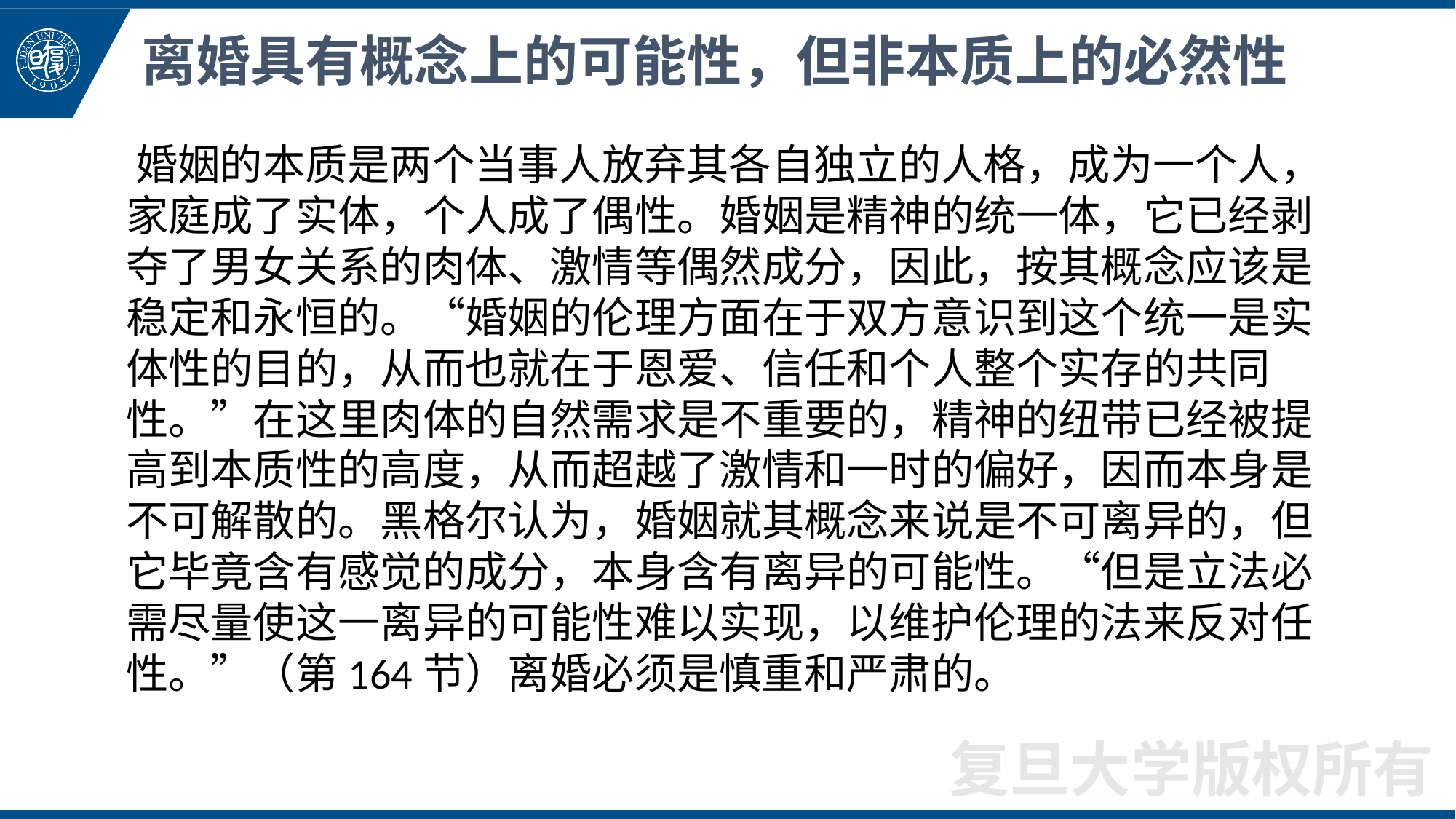

# 离婚具有概念上的可能性，但非本质上的必然性
      婚姻的本质是两个当事人放弃其各自独立的人格，成为一个人，家庭成了实体，个人成了偶性。婚姻是精神的统一体，它已经剥夺了男女关系的肉体、激情等偶然成分，因此，按其概念应该是稳定和永恒的。“婚姻的伦理方面在于双方意识到这个统一是实体性的目的，从而也就在于恩爱、信任和个人整个实存的共同性。”在这里肉体的自然需求是不重要的，精神的纽带已经被提高到本质性的高度，从而超越了激情和一时的偏好，因而本身是不可解散的。黑格尔认为，婚姻就其概念来说是不可离异的，但它毕竟含有感觉的成分，本身含有离异的可能性。“但是立法必需尽量使这一离异的可能性难以实现，以维护伦理的法来反对任性。”（第164节）离婚必须是慎重和严肃的。